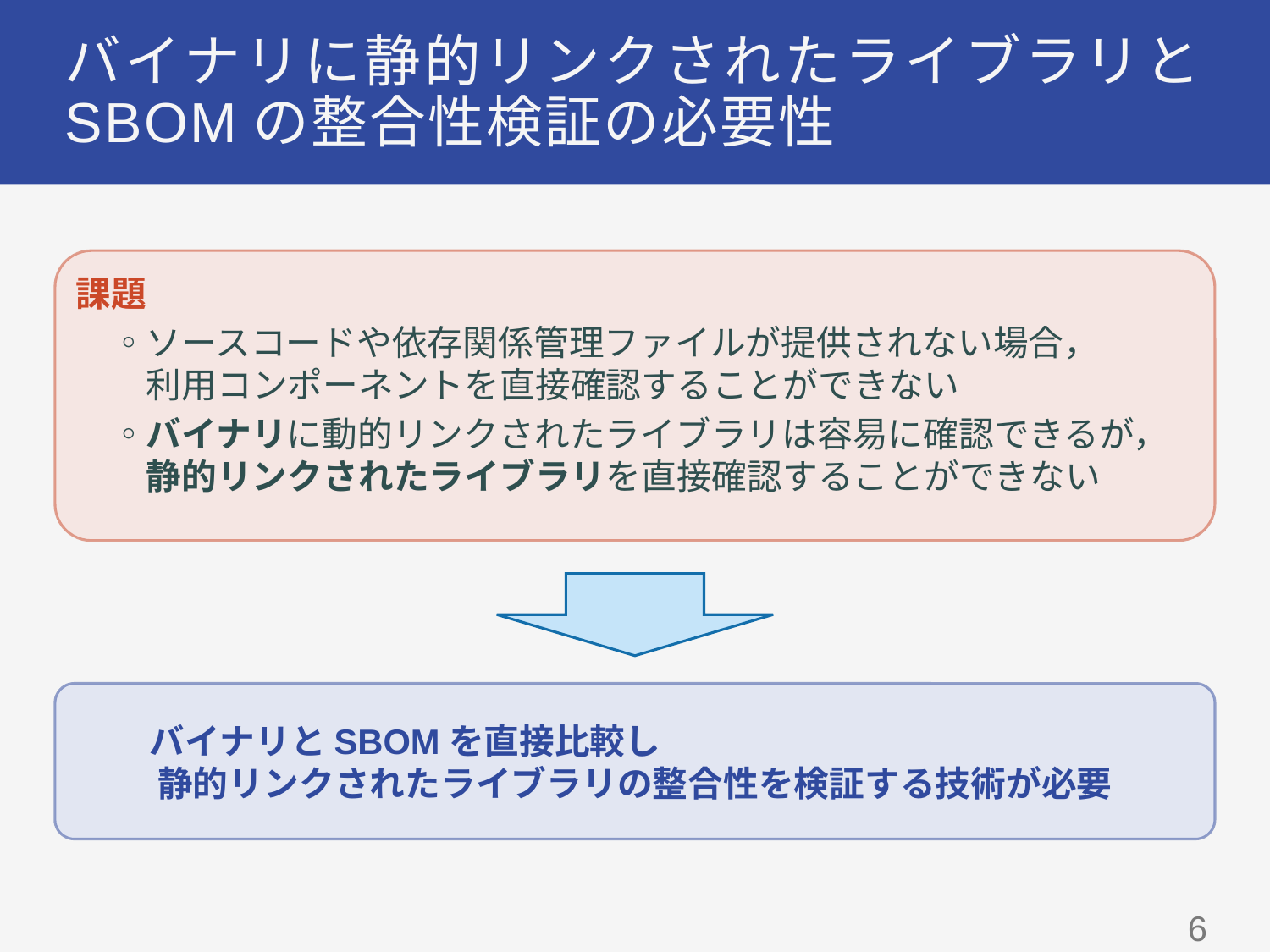

# バイナリに静的リンクされたライブラリと SBOMの整合性検証の必要性

課題
　◦ソースコードや依存関係管理ファイルが提供されない場合，
　　利用コンポーネントを直接確認することができない
　◦バイナリに動的リンクされたライブラリは容易に確認できるが，
　　静的リンクされたライブラリを直接確認することができない

バイナリとSBOMを直接比較し　　　　　　　　　　　　　
静的リンクされたライブラリの整合性を検証する技術が必要
6